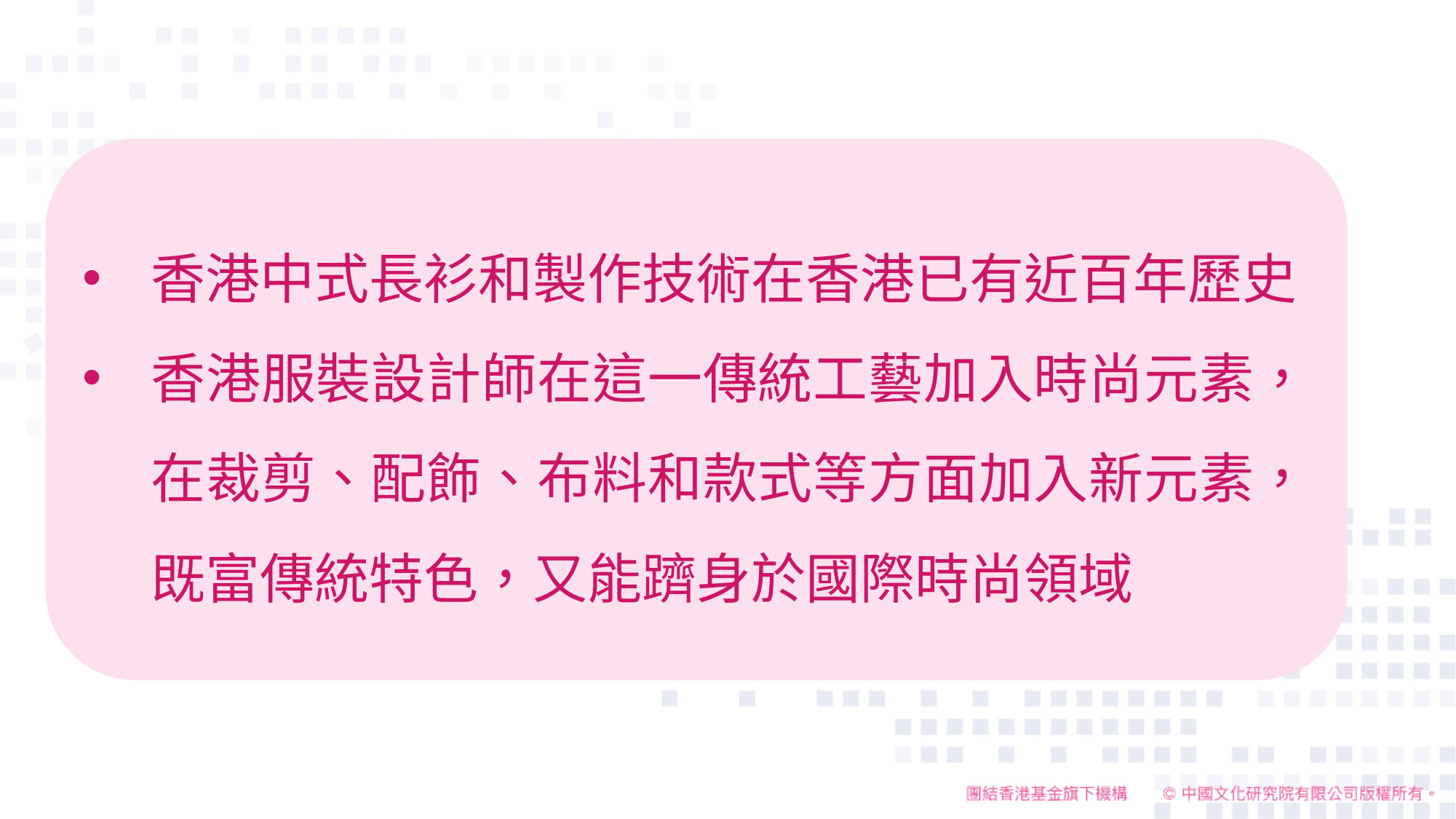

香港中式長衫和製作技術在香港已有近百年歷史
香港服裝設計師在這一傳統工藝加入時尚元素，在裁剪、配飾、布料和款式等方面加入新元素，既富傳統特色，又能躋身於國際時尚領域